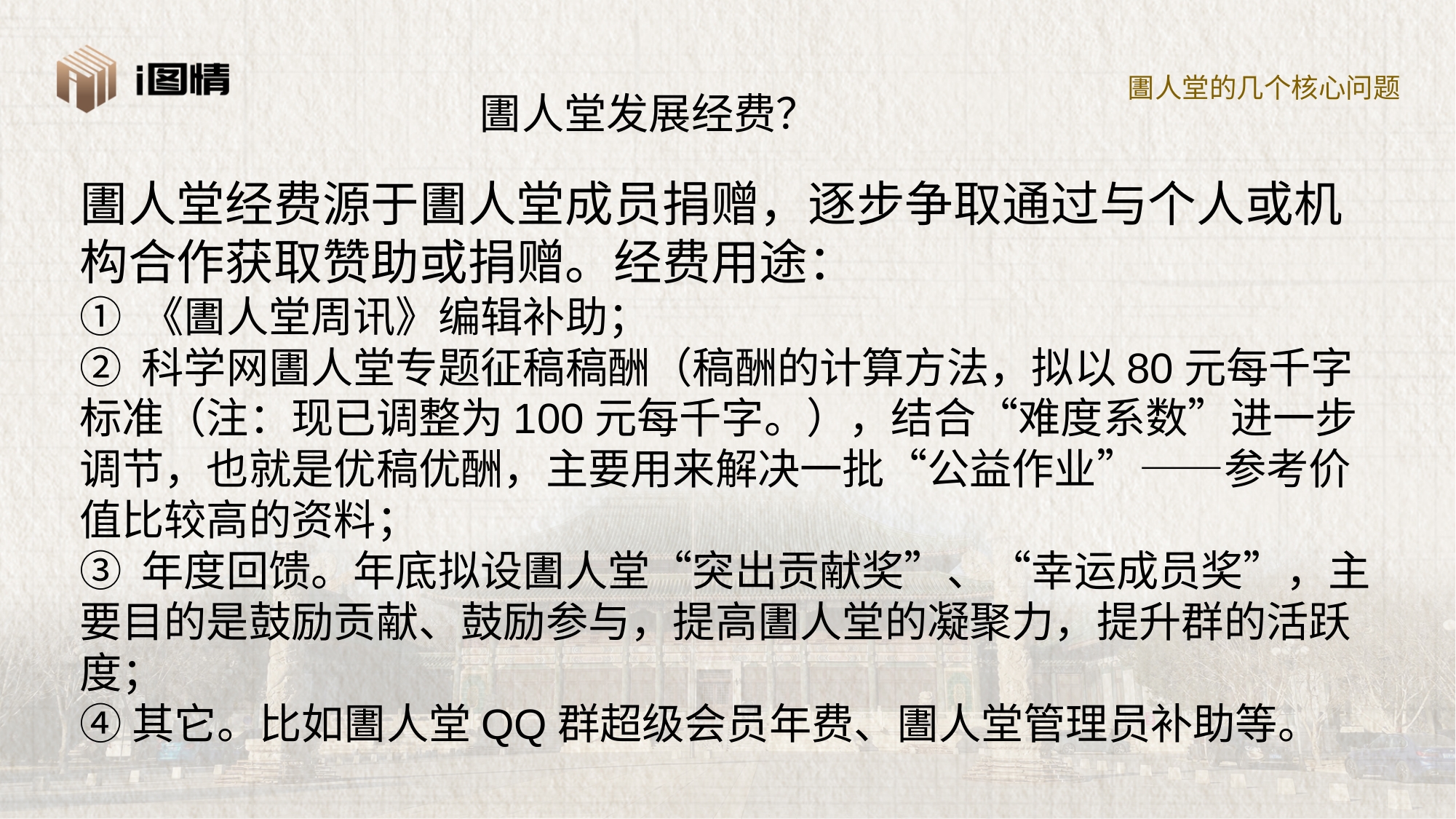

圕人堂的几个核心问题
圕人堂发展经费？
圕人堂经费源于圕人堂成员捐赠，逐步争取通过与个人或机构合作获取赞助或捐赠。经费用途：
① 《圕人堂周讯》编辑补助；
② 科学网圕人堂专题征稿稿酬（稿酬的计算方法，拟以80元每千字标准（注：现已调整为100元每千字。），结合“难度系数”进一步调节，也就是优稿优酬，主要用来解决一批“公益作业”——参考价值比较高的资料；
③ 年度回馈。年底拟设圕人堂“突出贡献奖”、“幸运成员奖”，主要目的是鼓励贡献、鼓励参与，提高圕人堂的凝聚力，提升群的活跃度；
④其它。比如圕人堂QQ群超级会员年费、圕人堂管理员补助等。
17